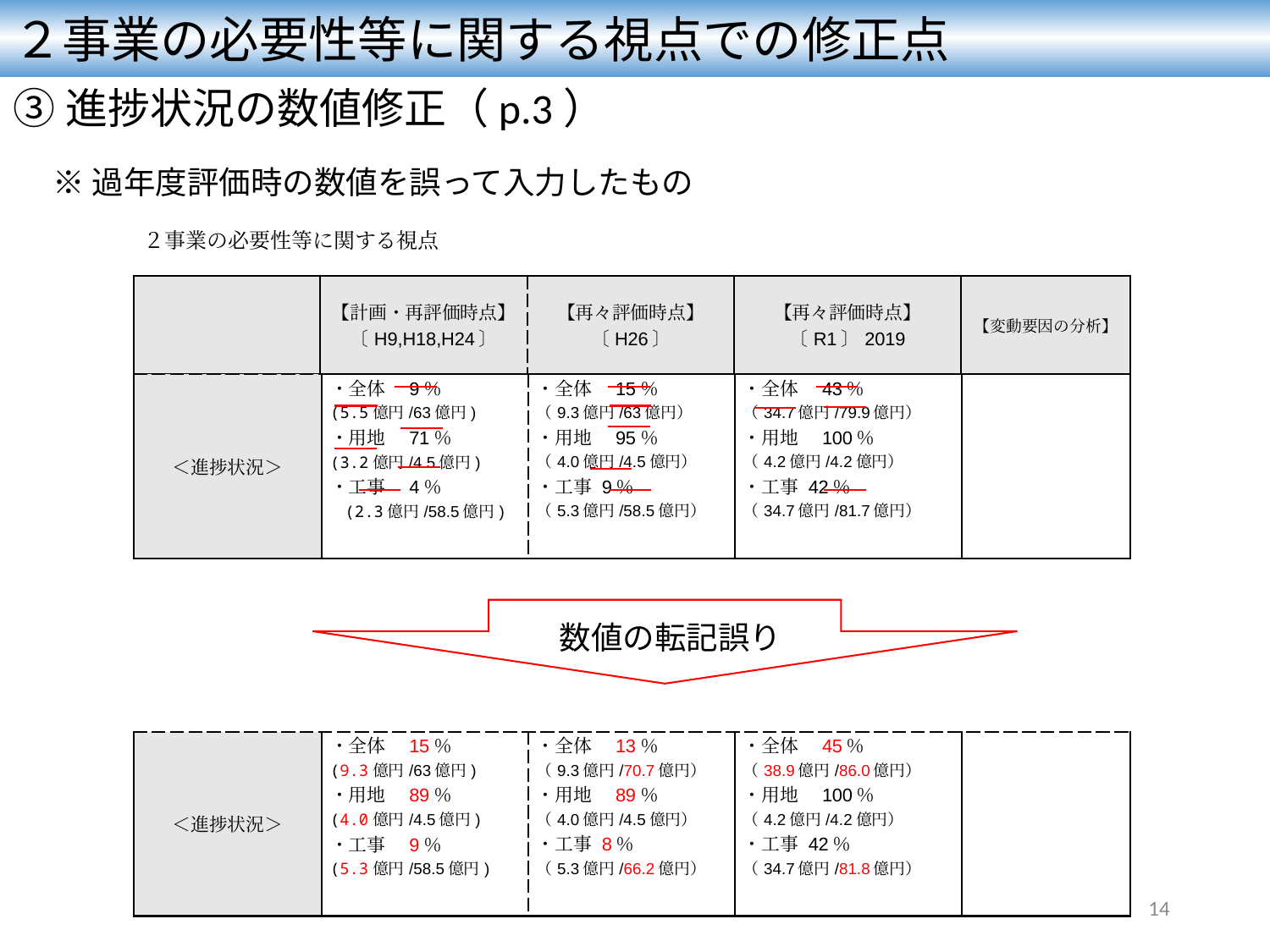

２事業の必要性等に関する視点での修正点
# ③進捗状況の数値修正（p.3）
※過年度評価時の数値を誤って入力したもの
２事業の必要性等に関する視点
|  | 【計画・再評価時点】 〔H9,H18,H24〕 | 【再々評価時点】 〔H26〕 | 【再々評価時点】 〔R1〕2019 | 【変動要因の分析】 |
| --- | --- | --- | --- | --- |
| ＜進捗状況＞ | ・全体　9％ (5.5億円/63億円) ・用地　71％ (3.2億円/4.5億円) ・工事　4％ (2.3億円/58.5億円) | ・全体　15％ （9.3億円/63億円） ・用地　95％ （4.0億円/4.5億円） ・工事 9％ （5.3億円/58.5億円） | ・全体　43％ （34.7億円/79.9億円） ・用地　100％ （4.2億円/4.2億円） ・工事 42％ （34.7億円/81.7億円） |  |
| --- | --- | --- | --- | --- |
数値の転記誤り

| ＜進捗状況＞ | ・全体　15％ (9.3億円/63億円) ・用地　89％ (4.0億円/4.5億円) ・工事　9％ (5.3億円/58.5億円) | ・全体　13％ （9.3億円/70.7億円） ・用地　89％ （4.0億円/4.5億円） ・工事 8％ （5.3億円/66.2億円） | ・全体　45％ （38.9億円/86.0億円） ・用地　100％ （4.2億円/4.2億円） ・工事 42％ （34.7億円/81.8億円） |  |
| --- | --- | --- | --- | --- |
14